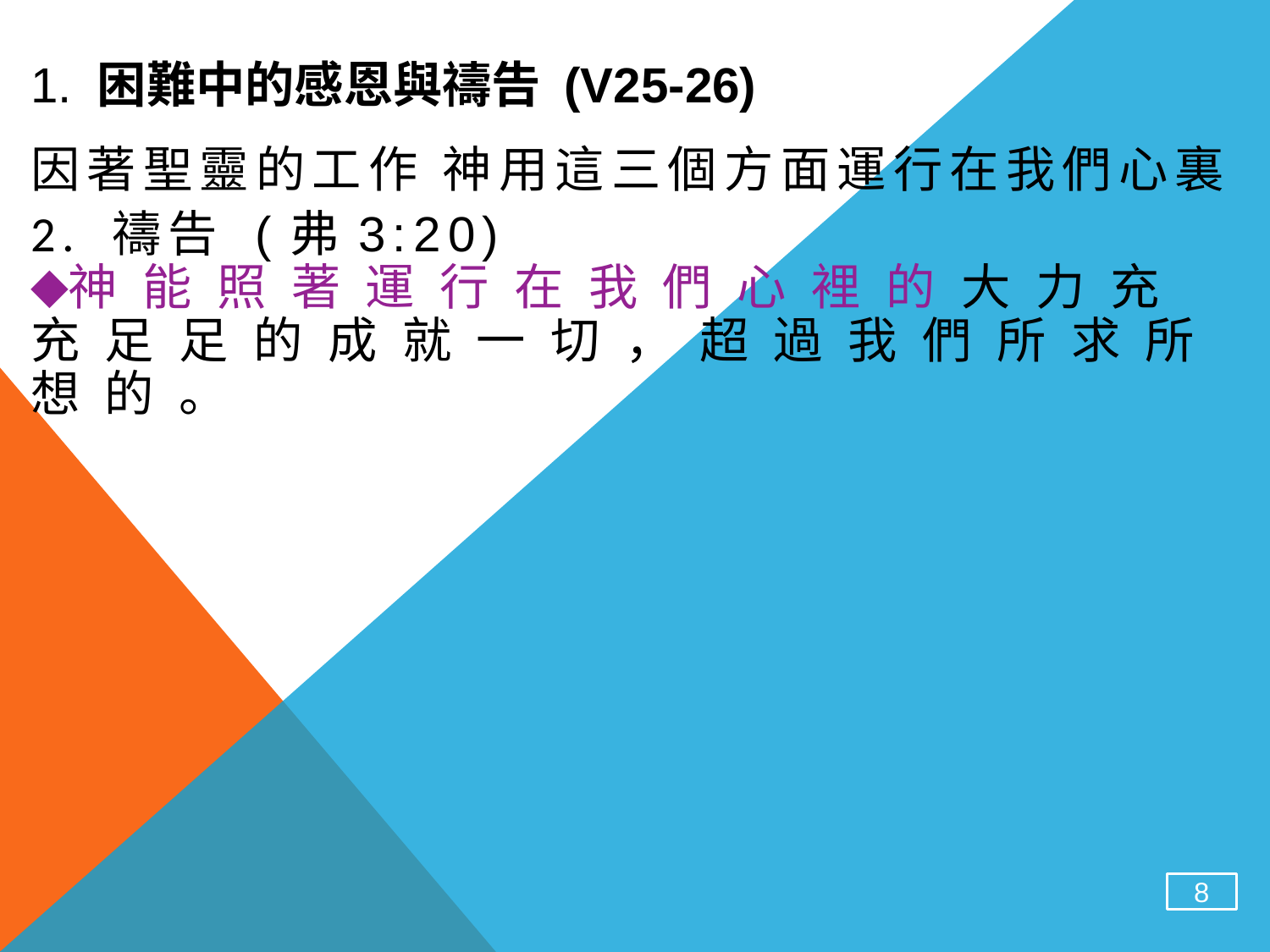

# 1. 困難中的感恩與禱告 (v25-26)
因著聖靈的工作 神用這三個方面運行在我們心裏
2. 禱告 (弗3:20)
神 能 照 著 運 行 在 我 們 心 裡 的 大 力 充 充 足 足 的 成 就 一 切 ， 超 過 我 們 所 求 所 想 的 。
8